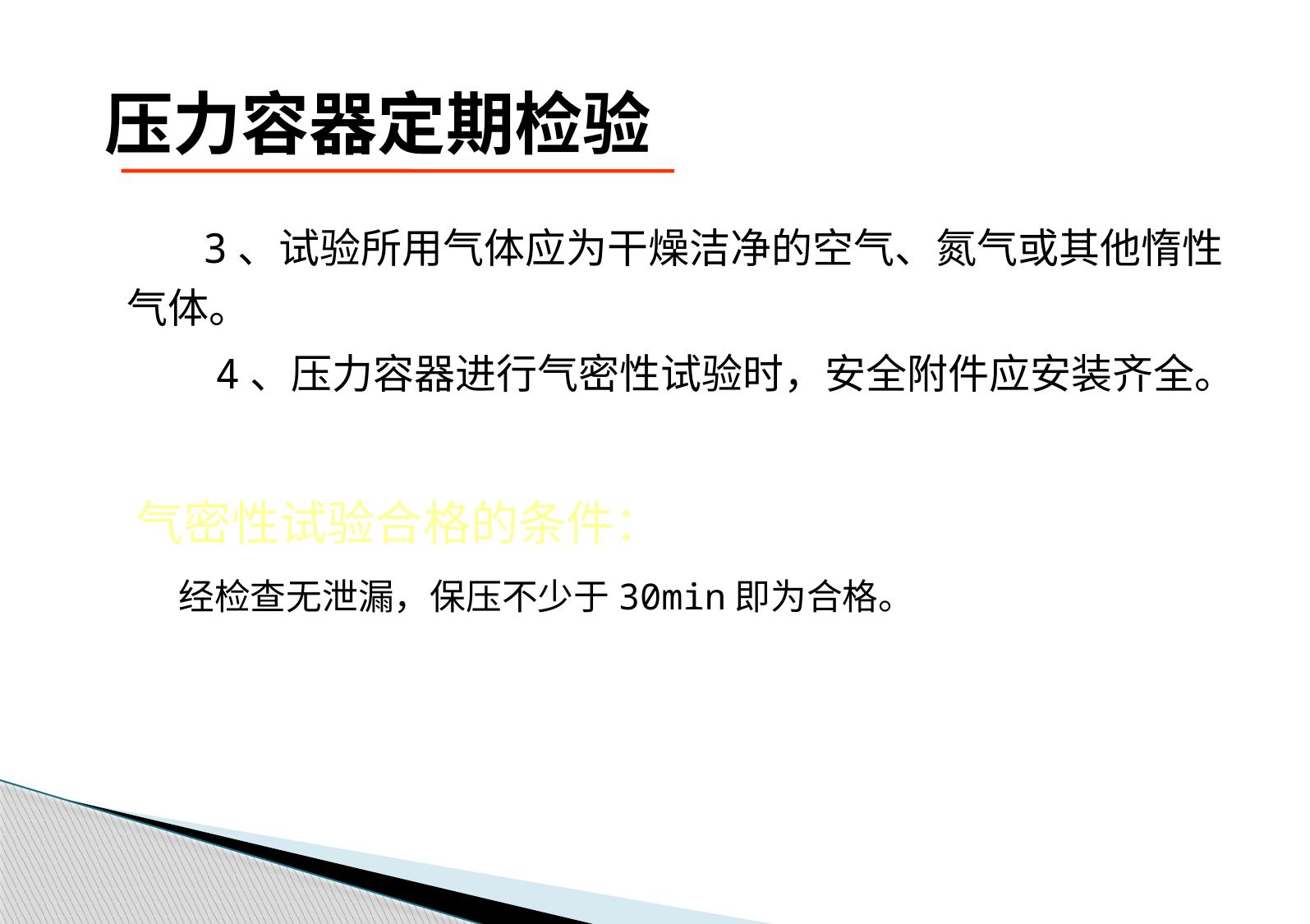

# 压力容器定期检验

    3、试验所用气体应为干燥洁净的空气、氮气或其他惰性气体。
     4、压力容器进行气密性试验时，安全附件应安装齐全。

   气密性试验合格的条件：
 经检查无泄漏，保压不少于30min即为合格。